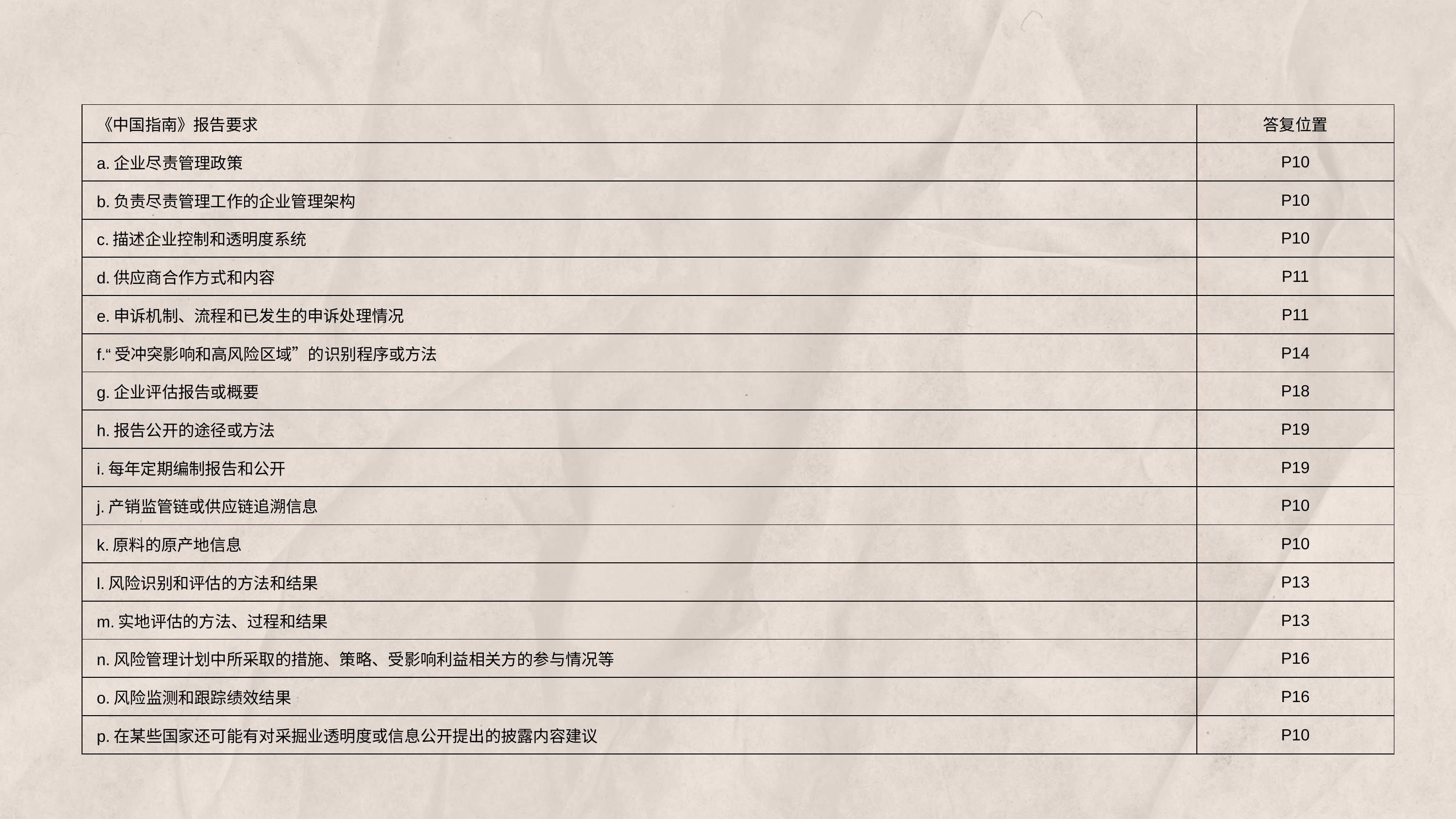

| 《中国指南》报告要求 | 答复位置 |
| --- | --- |
| a.企业尽责管理政策 | P10 |
| b.负责尽责管理工作的企业管理架构 | P10 |
| c.描述企业控制和透明度系统 | P10 |
| d.供应商合作方式和内容 | P11 |
| e.申诉机制、流程和已发生的申诉处理情况 | P11 |
| f.“受冲突影响和高风险区域”的识别程序或方法 | P14 |
| g.企业评估报告或概要 | P18 |
| h.报告公开的途径或方法 | P19 |
| i.每年定期编制报告和公开 | P19 |
| j.产销监管链或供应链追溯信息 | P10 |
| k.原料的原产地信息 | P10 |
| l.风险识别和评估的方法和结果 | P13 |
| m.实地评估的方法、过程和结果 | P13 |
| n.风险管理计划中所采取的措施、策略、受影响利益相关方的参与情况等 | P16 |
| o.风险监测和跟踪绩效结果 | P16 |
| p.在某些国家还可能有对采掘业透明度或信息公开提出的披露内容建议 | P10 |